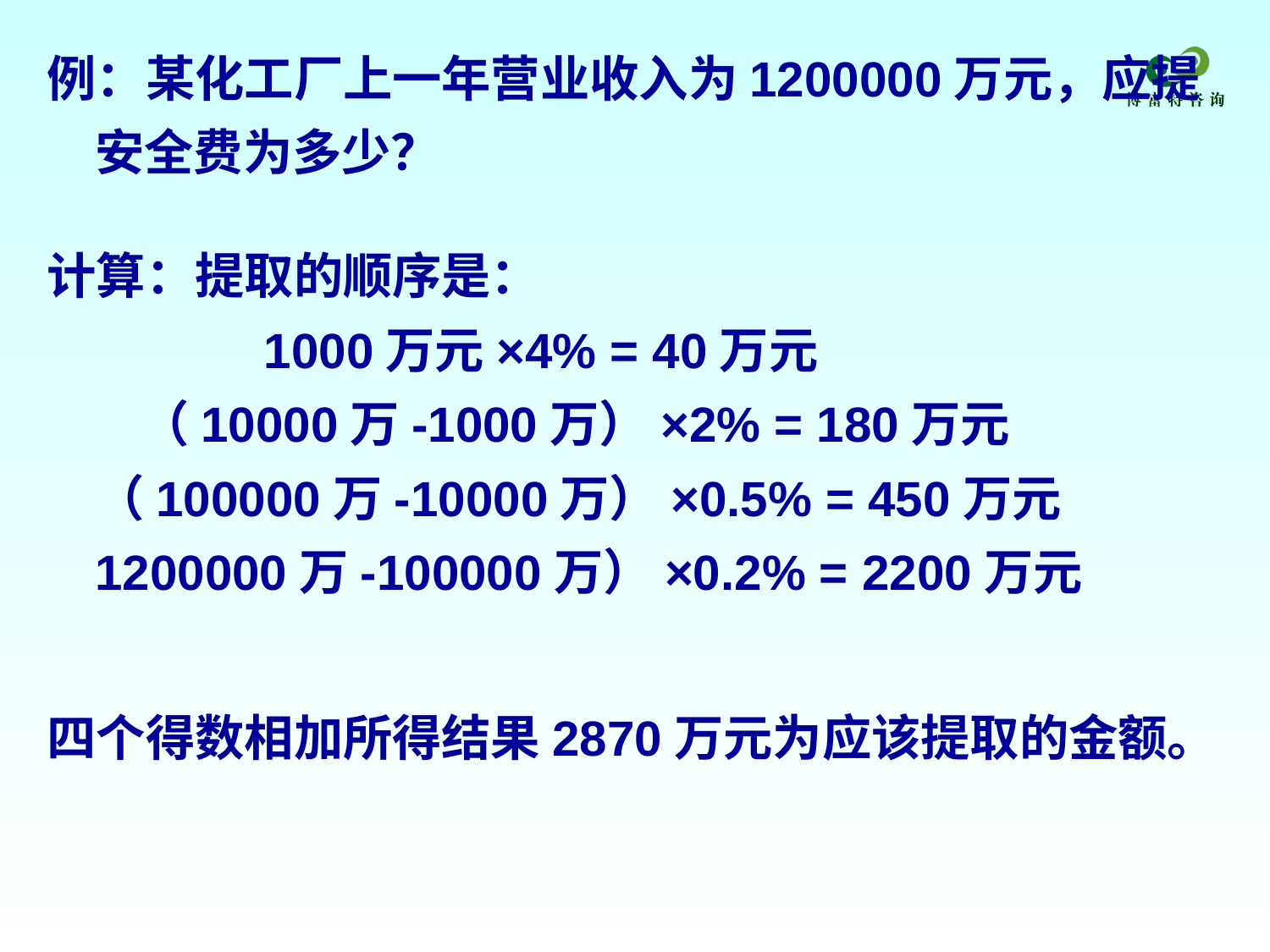

例：某化工厂上一年营业收入为1200000万元，应提安全费为多少？

计算：提取的顺序是：
              1000万元×4% = 40万元
    （10000万-1000万）×2% = 180万元
（100000万-10000万）×0.5% = 450万元
1200000万-100000万）×0.2% = 2200万元
四个得数相加所得结果2870万元为应该提取的金额。